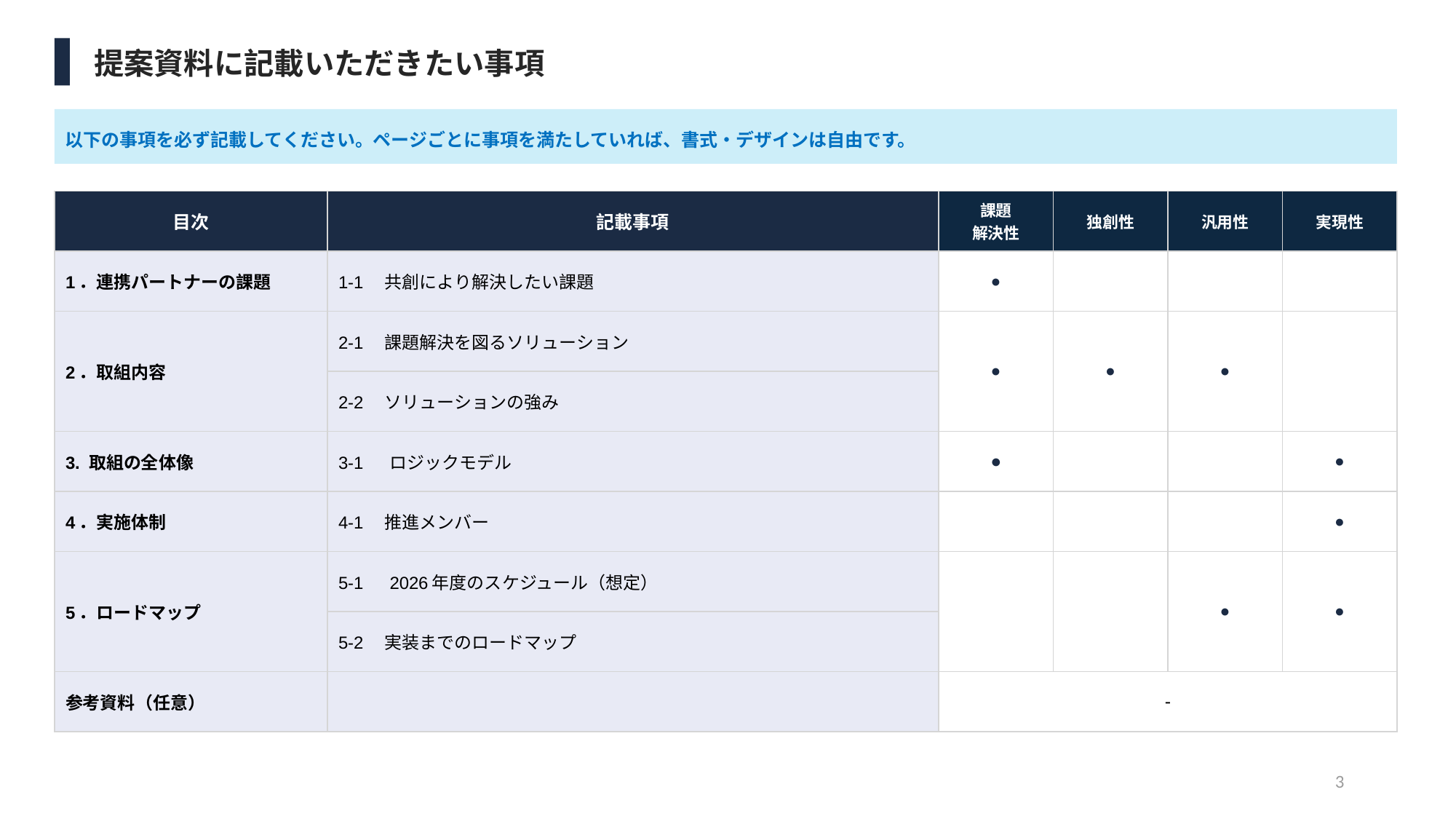

提案資料に記載いただきたい事項
以下の事項を必ず記載してください。ページごとに事項を満たしていれば、書式・デザインは自由です。
| 目次 | 記載事項 | 課題 解決性 | 独創性 | 汎用性 | 実現性 |
| --- | --- | --- | --- | --- | --- |
| 1．連携パートナーの課題 | 1-1　共創により解決したい課題 | ● |  |  |  |
| 2．取組内容 | 2-1　課題解決を図るソリューション | ● | ● | ● |  |
|  | 2-2　ソリューションの強み |  |  |  |  |
| 3. 取組の全体像 | 3-1 　ロジックモデル | ● |  |  | ● |
| 4．実施体制 | 4-1　推進メンバー |  |  |  | ● |
| 5．ロードマップ | 5-1　2026年度のスケジュール（想定） |  |  | ● | ● |
|  | 5-2　実装までのロードマップ |  |  |  |  |
| 参考資料（任意） |  | - |  |  |  |
3